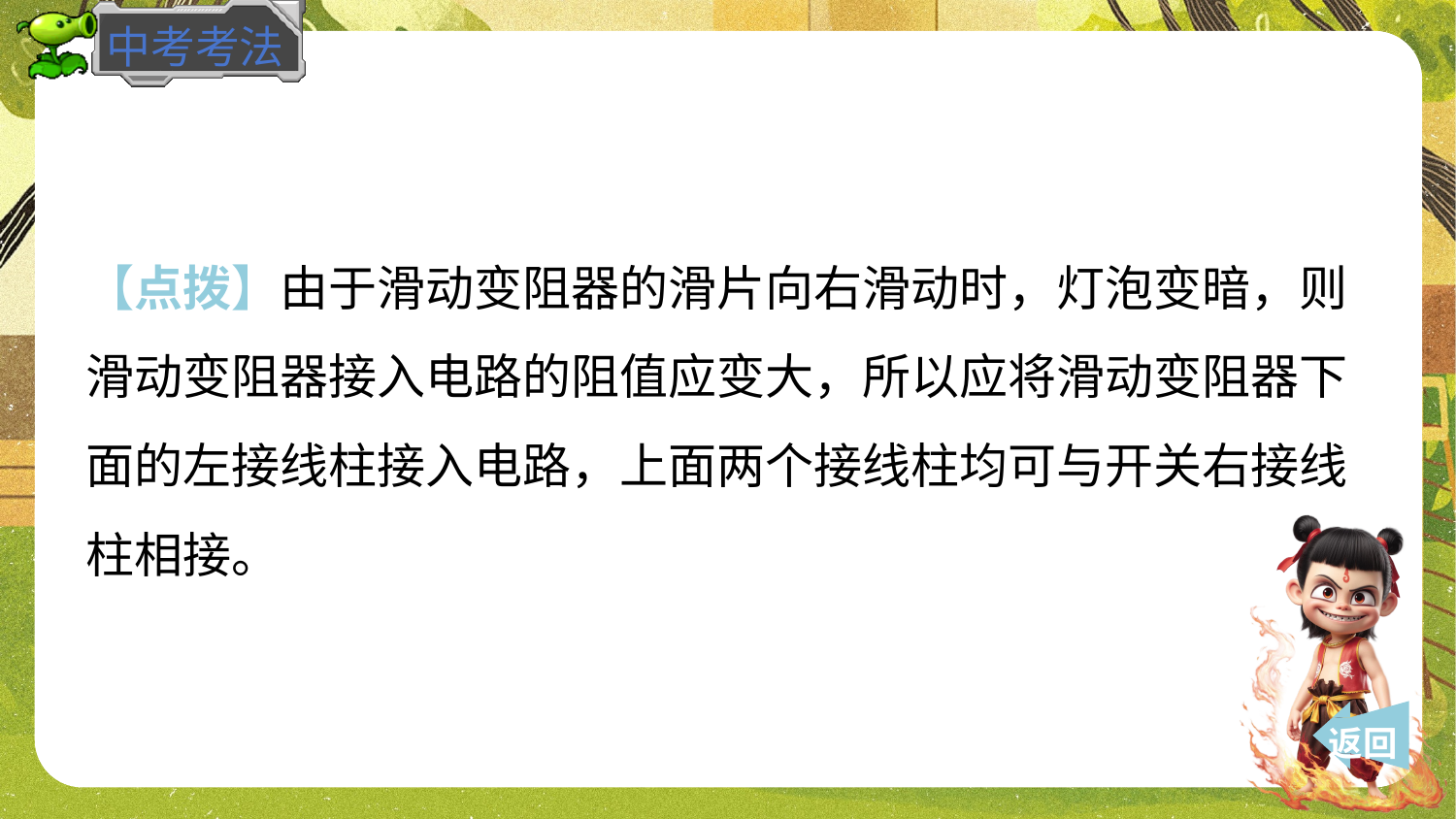

【点拨】由于滑动变阻器的滑片向右滑动时，灯泡变暗，则
滑动变阻器接入电路的阻值应变大，所以应将滑动变阻器下
面的左接线柱接入电路，上面两个接线柱均可与开关右接线
柱相接。
 返回